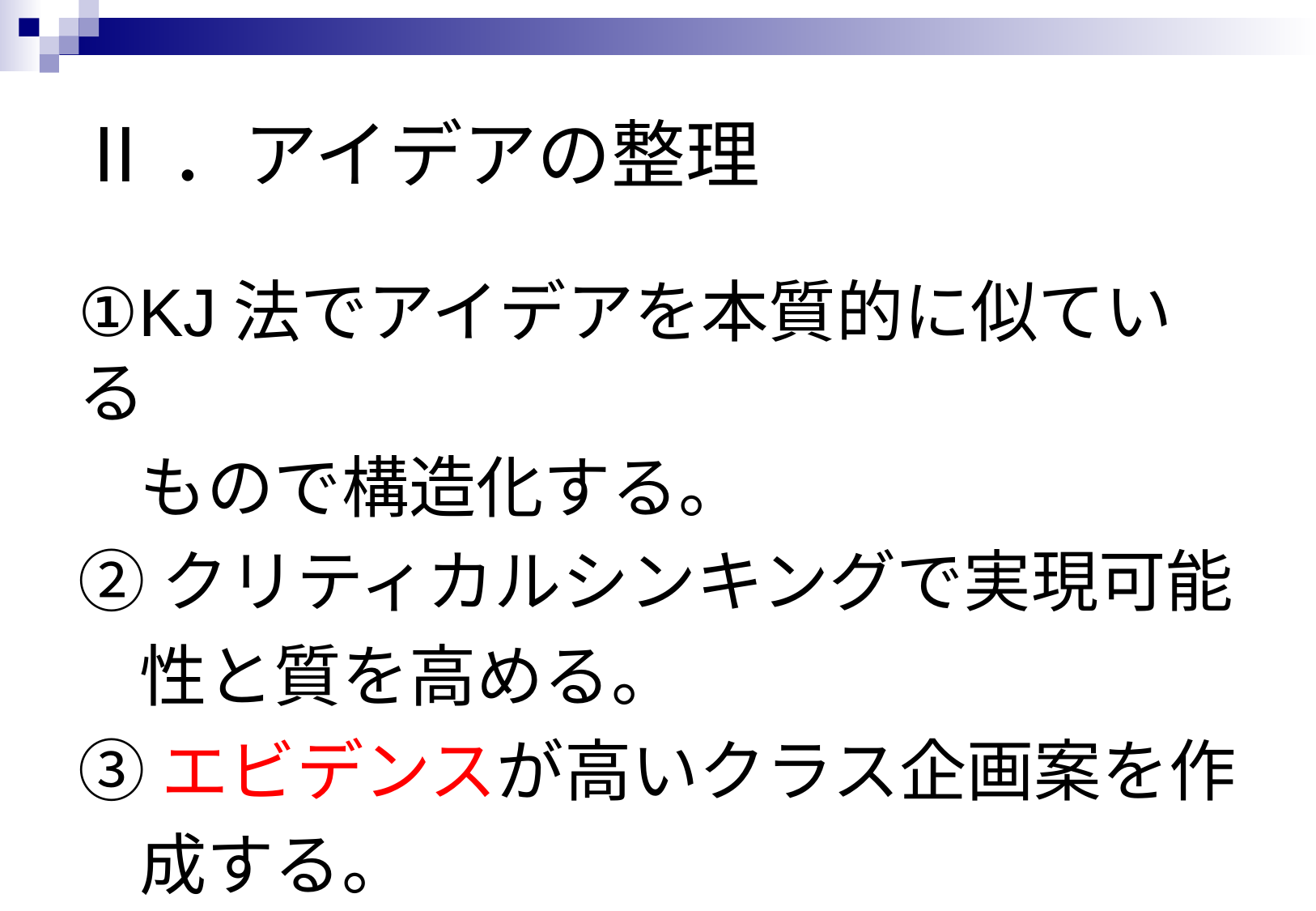

# Ⅱ．アイデアの整理
①KJ法でアイデアを本質的に似ている
   もので構造化する。
②クリティカルシンキングで実現可能
   性と質を高める。
③エビデンスが高いクラス企画案を作
   成する。